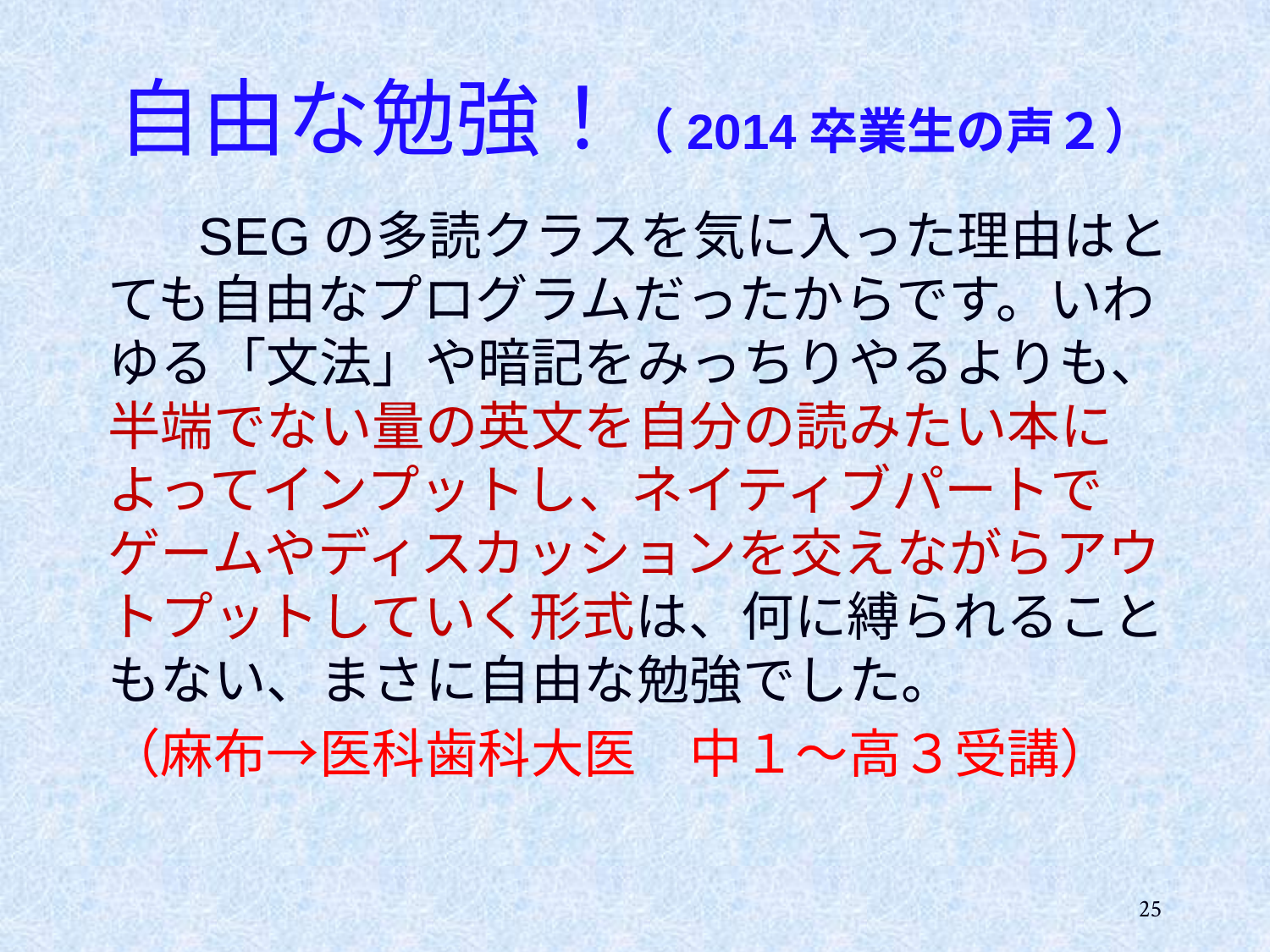

自由な勉強！（2014卒業生の声２）
   　SEGの多読クラスを気に入った理由はとても自由なプログラムだったからです。いわゆる「文法」や暗記をみっちりやるよりも、半端でない量の英文を自分の読みたい本によってインプットし、ネイティブパートでゲームやディスカッションを交えながらアウトプットしていく形式は、何に縛られることもない、まさに自由な勉強でした。
（麻布→医科歯科大医　中１～高３受講）

25